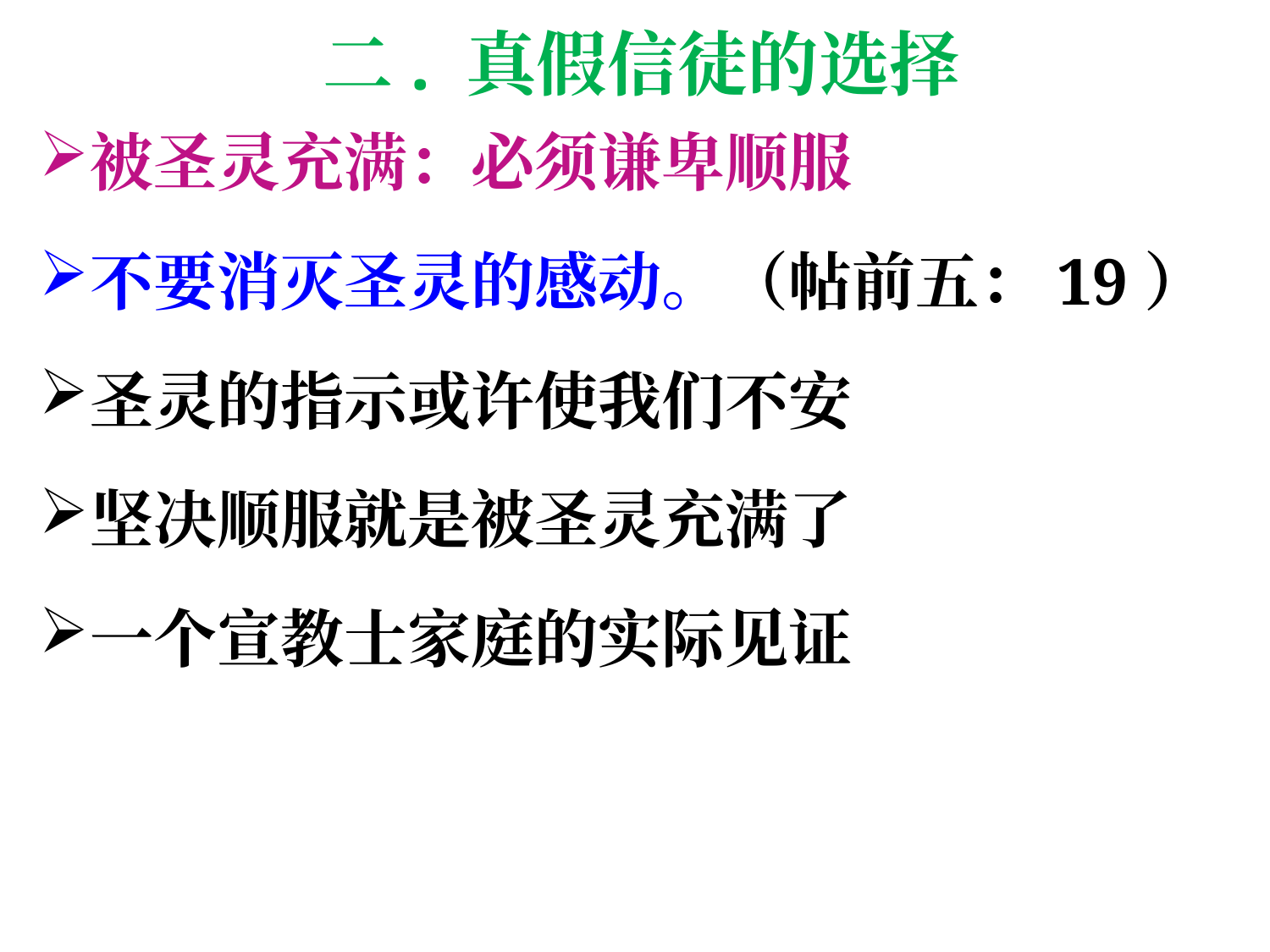

# 二. 真假信徒的选择
被圣灵充满：必须谦卑顺服

不要消灭圣灵的感动。（帖前五：19）

圣灵的指示或许使我们不安

坚决顺服就是被圣灵充满了

一个宣教士家庭的实际见证